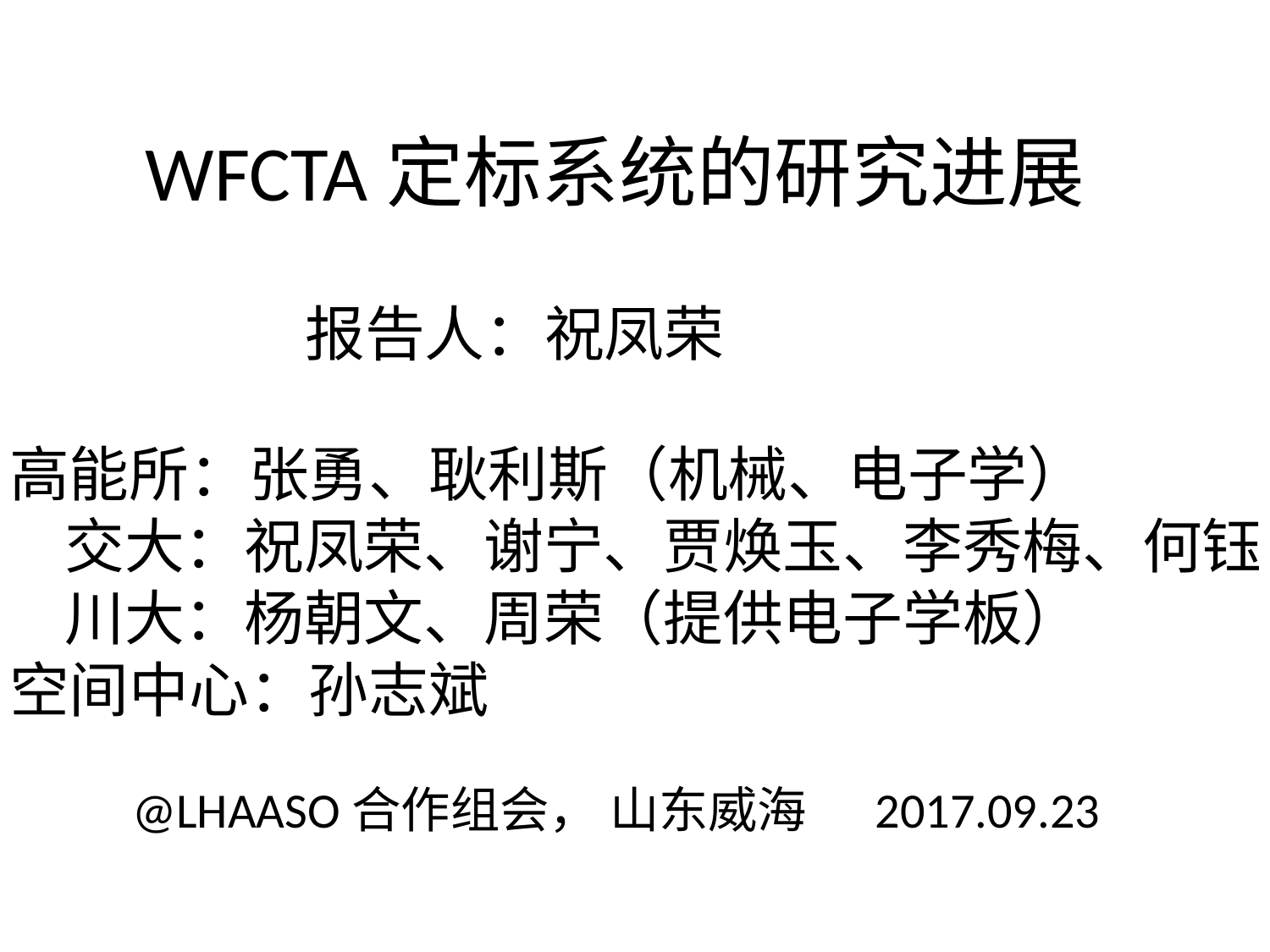

# WFCTA定标系统的研究进展
报告人：祝凤荣
高能所：张勇、耿利斯（机械、电子学）
   交大：祝凤荣、谢宁、贾焕玉、李秀梅、何钰
   川大：杨朝文、周荣（提供电子学板）
空间中心：孙志斌
@LHAASO合作组会， 山东威海     2017.09.23